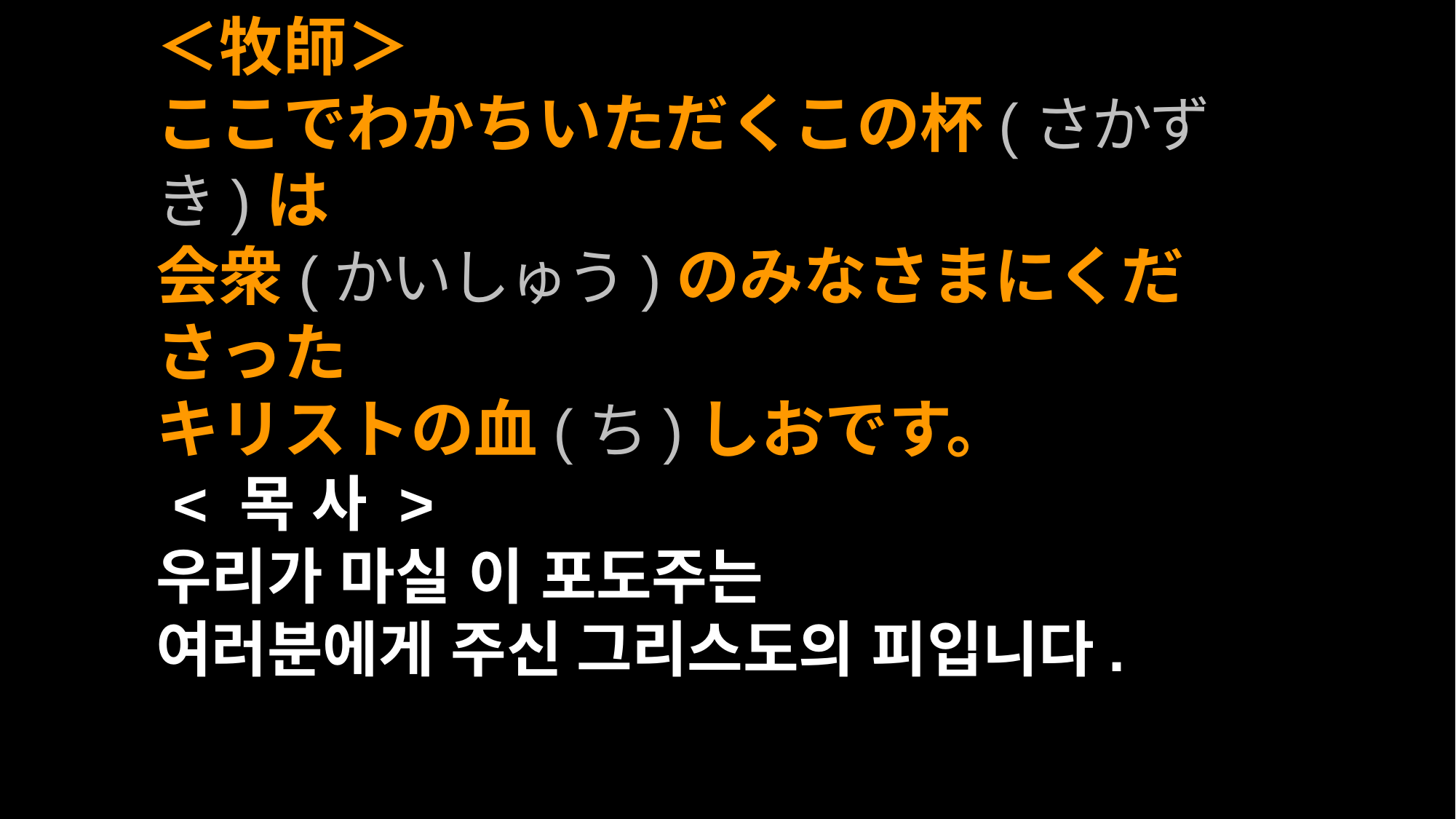

＜牧師＞
ここでわかちいただくこの杯(さかずき)は
会衆(かいしゅう)のみなさまにくださった
キリストの血(ち)しおです。
 < 목 사 >
우리가 마실 이 포도주는
여러분에게 주신 그리스도의 피입니다.